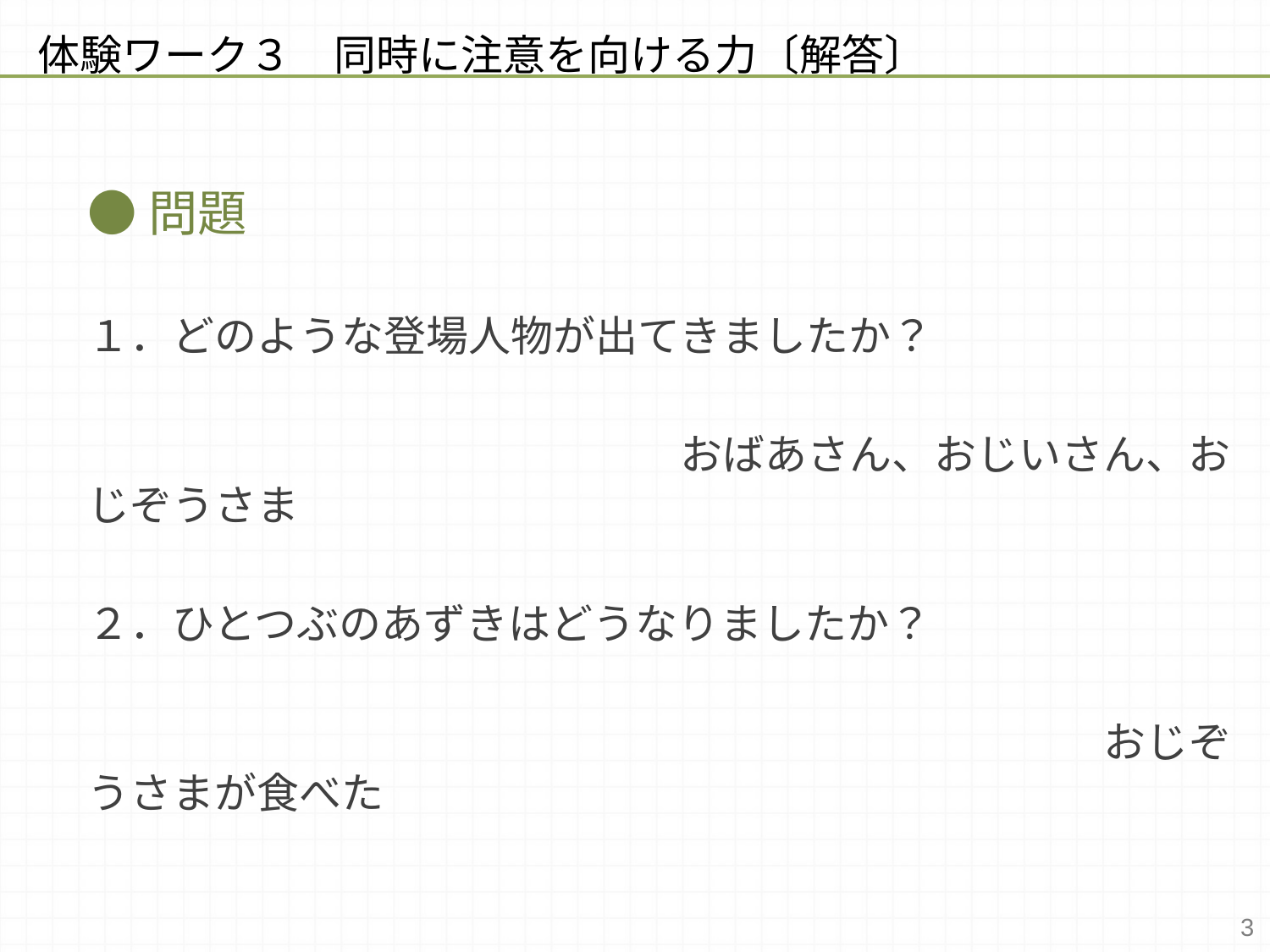

体験ワーク３　同時に注意を向ける力〔解答〕
●問題

１．どのような登場人物が出てきましたか？

　　　　　　　　　　　　　　おばあさん、おじいさん、おじぞうさま

２．ひとつぶのあずきはどうなりましたか？

　　　　　　　　　　　　　　　　　　　　　　　　おじぞうさまが食べた

3